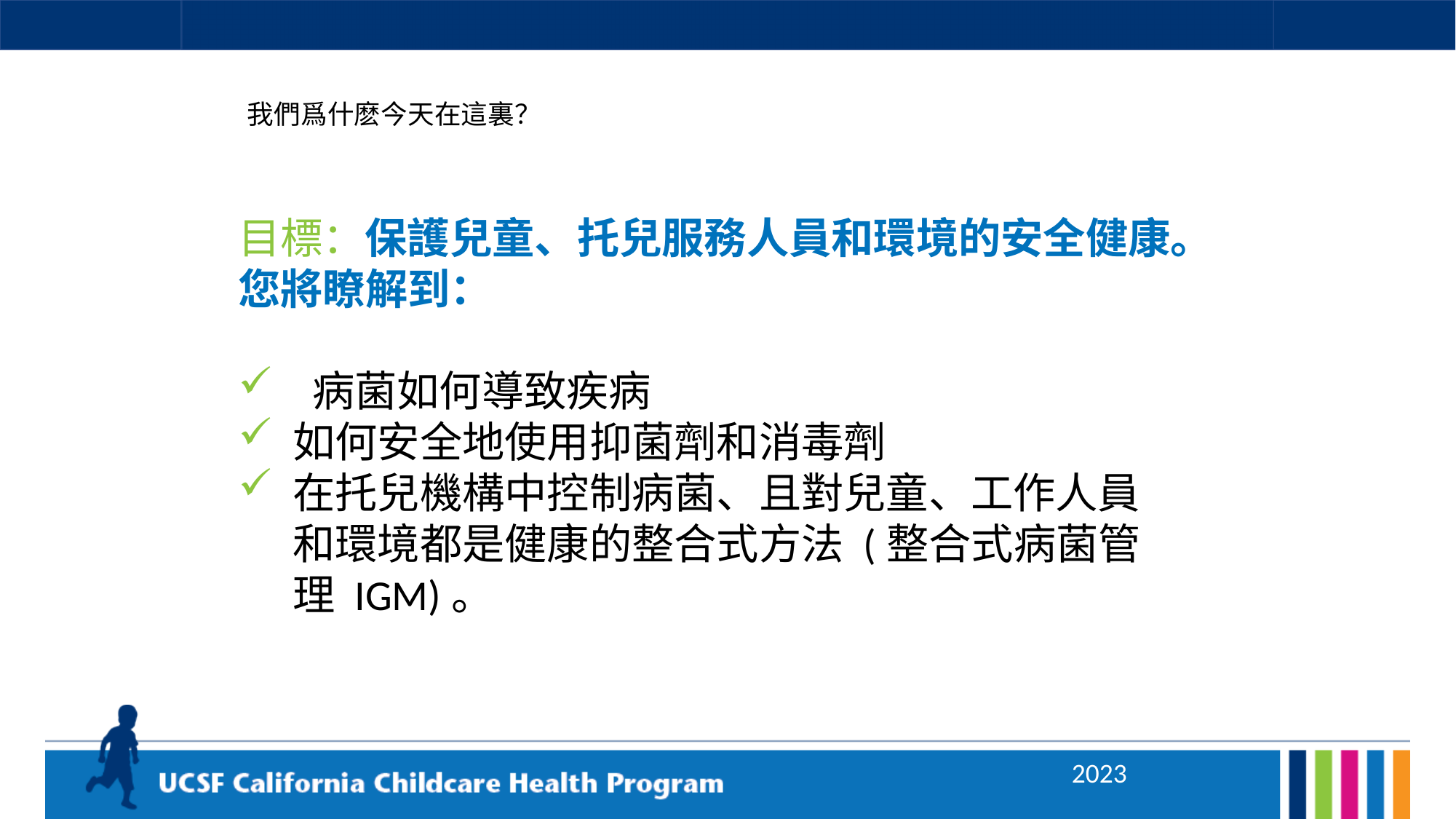

# 我們爲什麽今天在這裏？

目標：保護兒童、托兒服務人員和環境的安全健康。您將瞭解到：

 病菌如何導致疾病
如何安全地使用抑菌劑和消毒劑
在托兒機構中控制病菌、且對兒童、工作人員和環境都是健康的整合式方法 (整合式病菌管理 IGM)。
2023